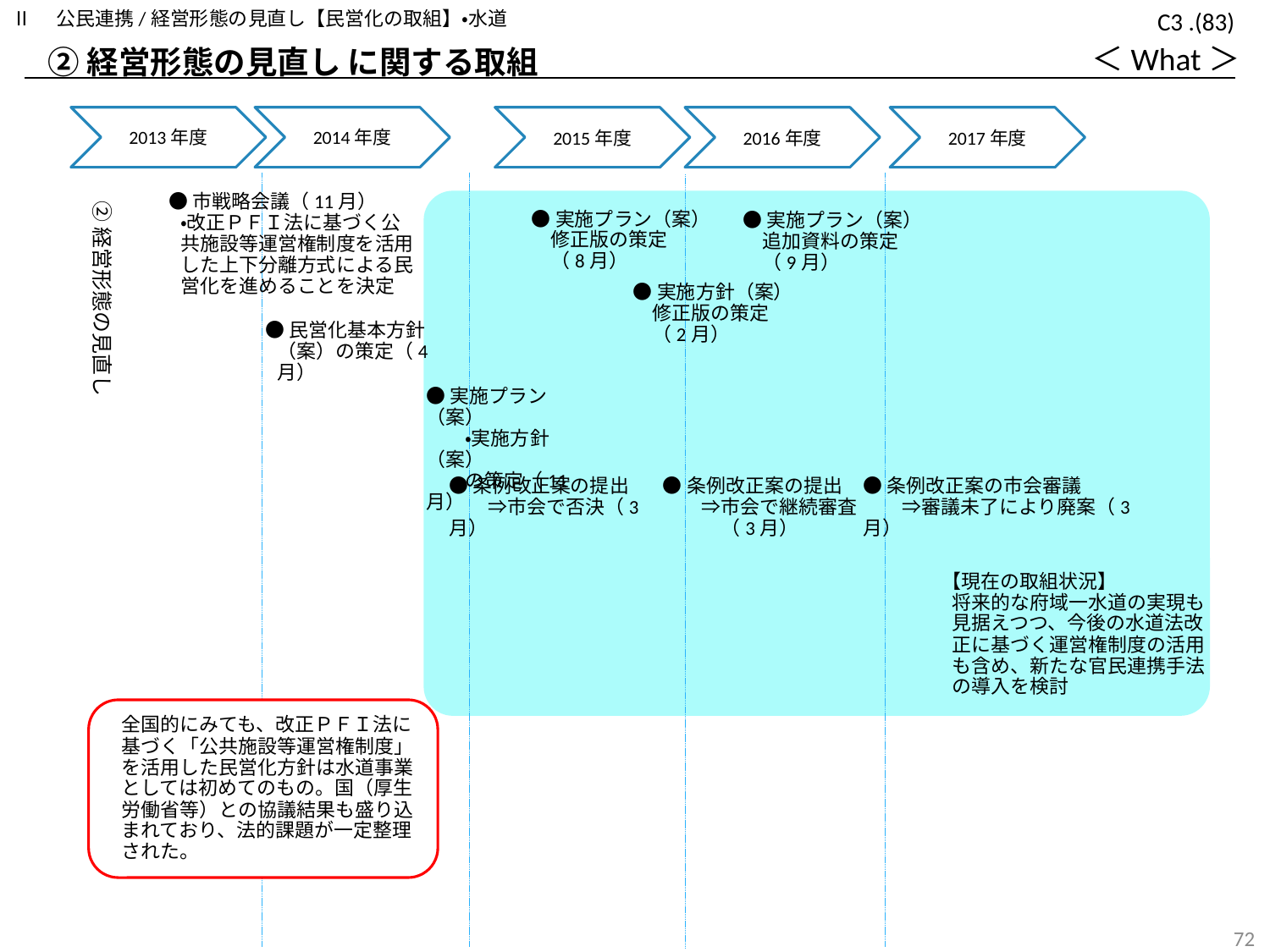

Ⅱ　公民連携/経営形態の見直し【民営化の取組】・水道
C3 .(83)
＜What＞
②経営形態の見直し に関する取組
2014年度
2013年度
2015年度
2016年度
2017年度
②経営形態の見直し
●市戦略会議（11月）
・改正ＰＦＩ法に基づく公共施設等運営権制度を活用した上下分離方式による民営化を進めることを決定

●実施プラン（案）
　修正版の策定
　（8月）
●実施プラン（案）
　追加資料の策定
　（9月）
●実施方針（案）
　修正版の策定
　（2月）
●民営化基本方針（案）の策定（4月）
●実施プラン（案）
　　・実施方針（案）
　　の策定（11月）
●条例改正案の提出
　　⇒市会で否決（3月）
●条例改正案の提出
　　⇒市会で継続審査
　　　（3月）
●条例改正案の市会審議
　　⇒審議未了により廃案（3月）
【現在の取組状況】
将来的な府域一水道の実現も見据えつつ、今後の水道法改正に基づく運営権制度の活用も含め、新たな官民連携手法の導入を検討
全国的にみても、改正ＰＦＩ法に基づく「公共施設等運営権制度」を活用した民営化方針は水道事業としては初めてのもの。国（厚生労働省等）との協議結果も盛り込まれており、法的課題が一定整理された。
72